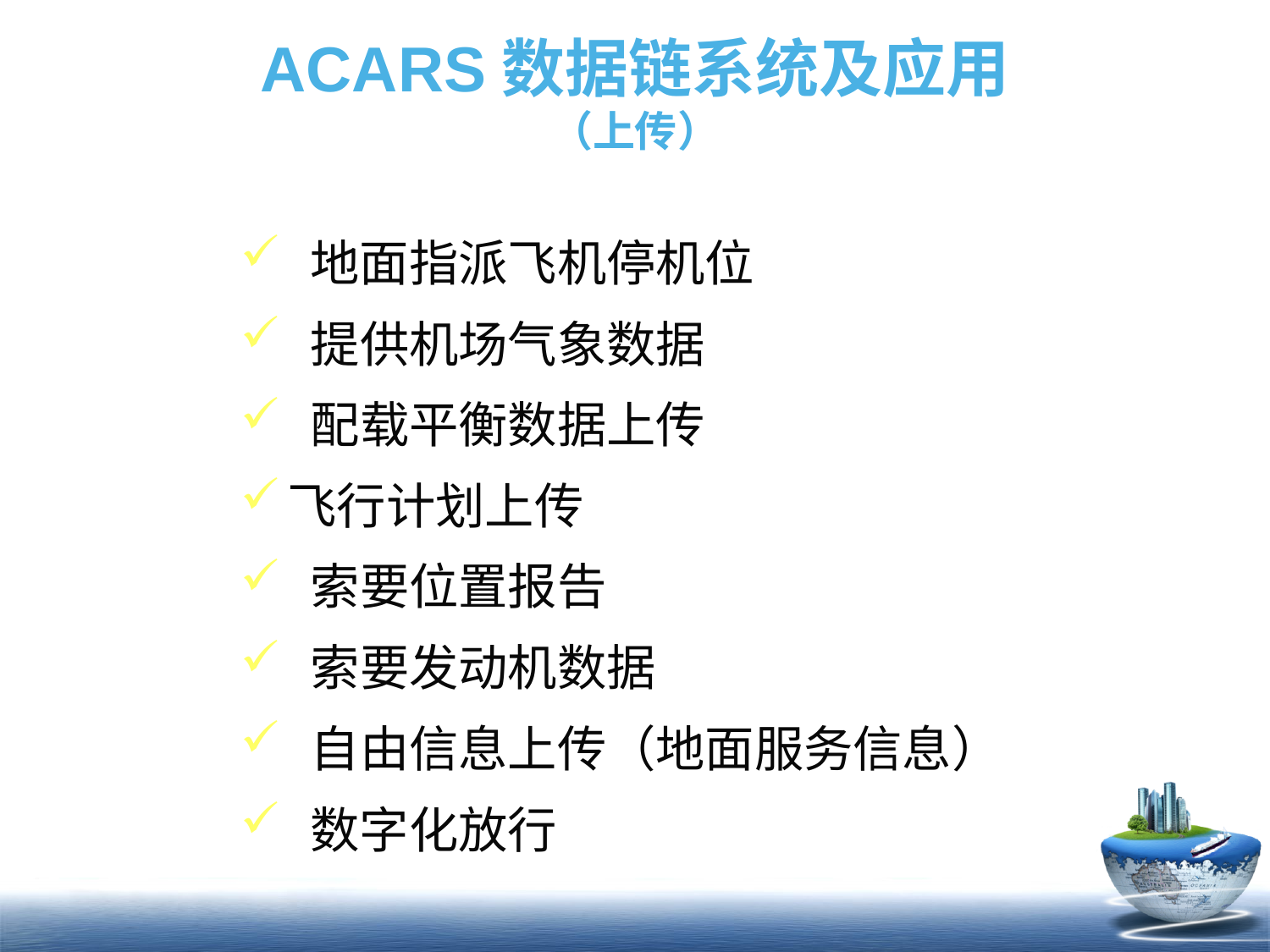

# ACARS数据链系统及应用 （上传）
 地面指派飞机停机位
 提供机场气象数据
 配载平衡数据上传
飞行计划上传
 索要位置报告
 索要发动机数据
 自由信息上传（地面服务信息）
 数字化放行